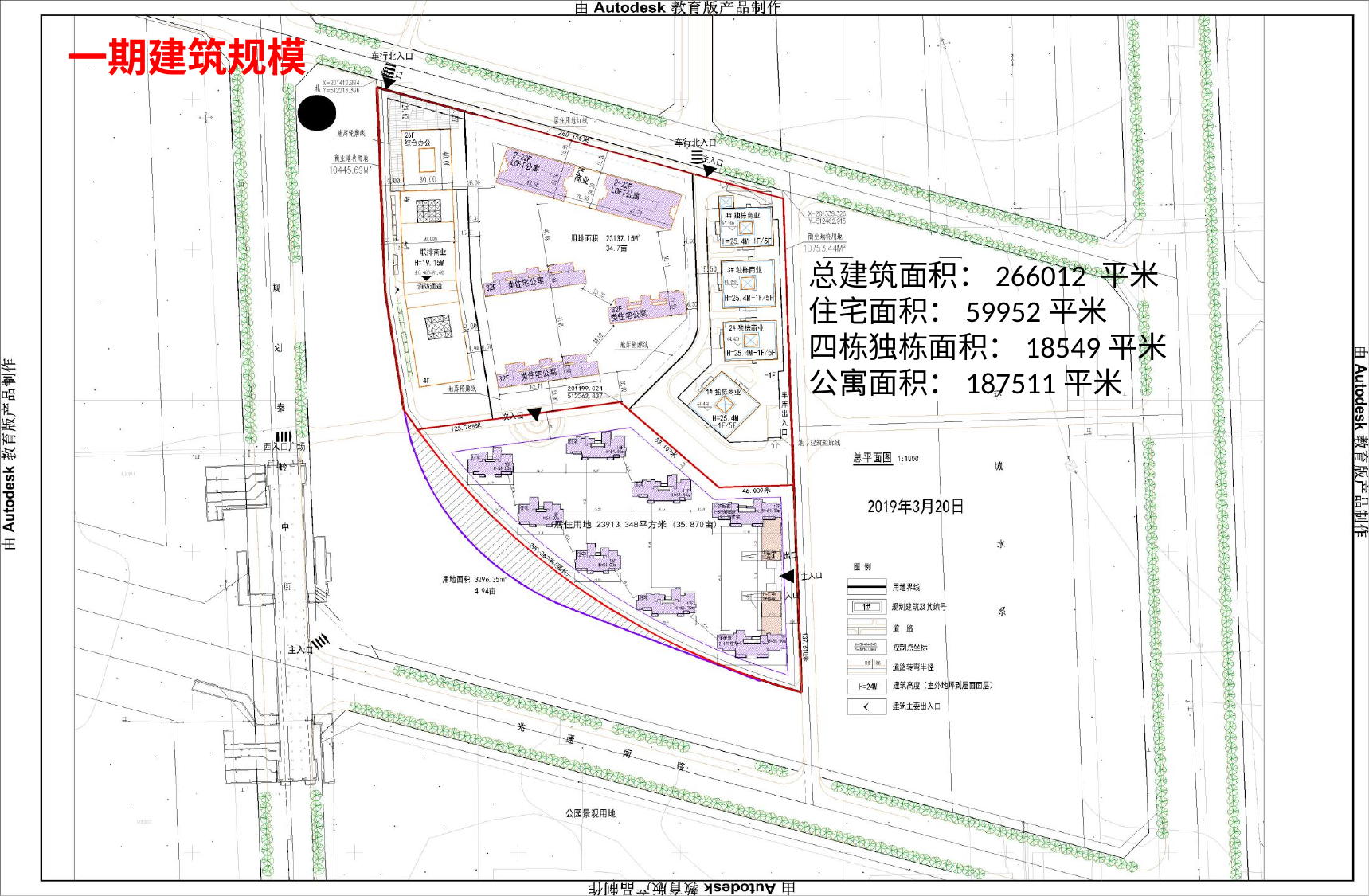

一期建筑规模
总建筑面积：266012 平米
住宅面积：59952平米
四栋独栋面积：18549平米
公寓面积：187511平米